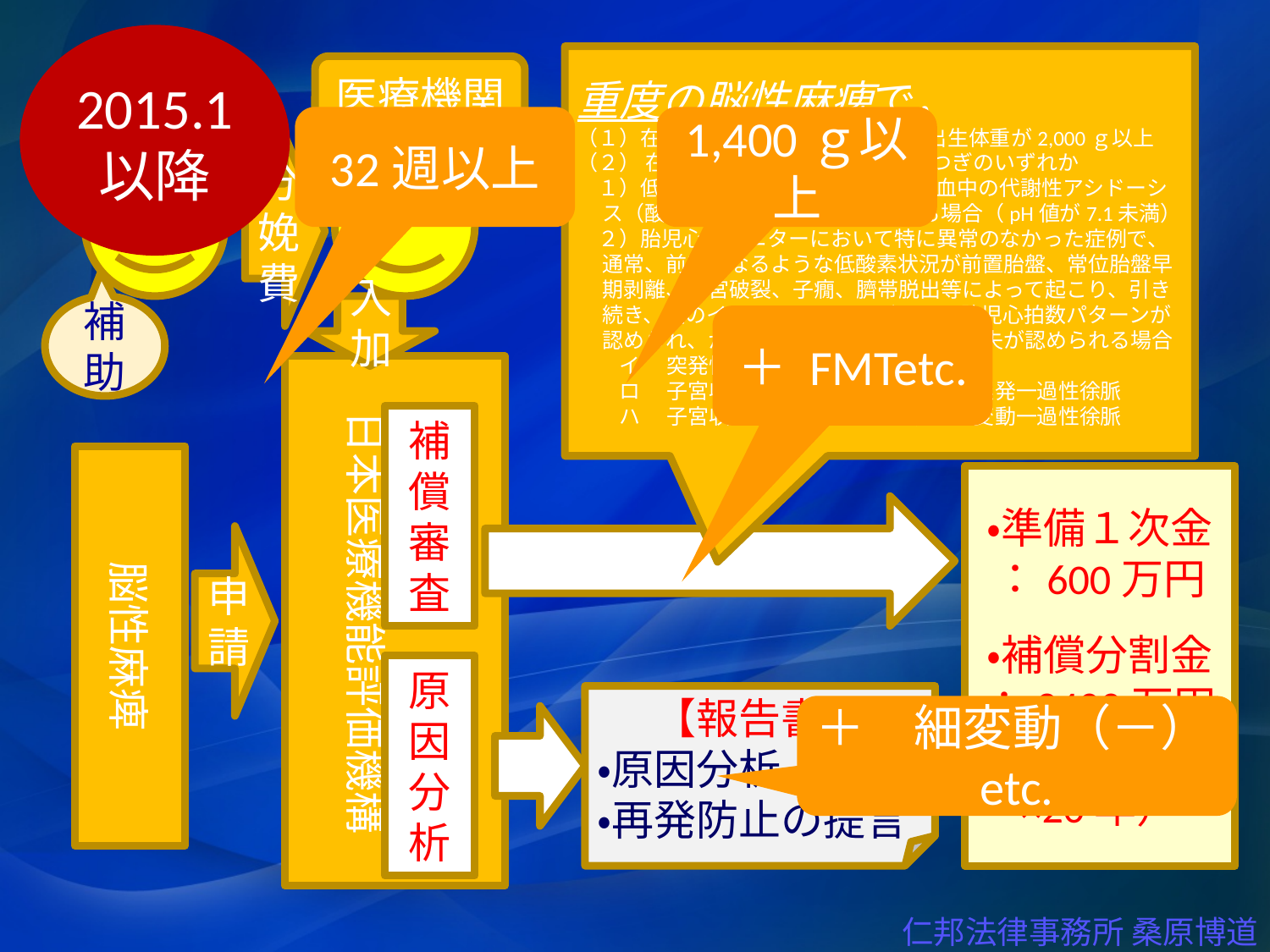

2015.1
以降
重度の脳性麻痺で，
（１）在胎週数が33週以上の場合，出生体重が2,000ｇ以上
（２） 在胎週数が28週以上の場合，つぎのいずれか
　１）低酸素状態が持続して臍帯動脈血中の代謝性アシドーシス（酸性血症）の所見が認められる場合（pH値が7.1未満）
　２）胎児心拍モニターにおいて特に異常のなかった症例で、通常、前兆となるような低酸素状況が前置胎盤、常位胎盤早期剥離、子宮破裂、子癇、臍帯脱出等によって起こり、引き続き、次のイからハまでのいずれかの胎児心拍数パターンが認められ、かつ、心拍数基線細変動の消失が認められる場合
　　イ　 突発性で持続する徐脈
　　ロ　 子宮収縮の50％以上に出現する遅発一過性徐脈
　　ハ　 子宮収縮の50％以上に出現する変動一過性徐脈
妊 婦
医療機関
32週以上
1,400ｇ以上
分娩費

入加
補助
＋ FMTetc.
　日本医療機能評価機構
補償審査
脳性麻痺
・準備１次金
：600万円

・補償分割金
：2400万円
（120万円×20年）

申請
原因分析
【報告書】
・原因分析
・再発防止の提言
＋　細変動（－）etc.

仁邦法律事務所 桑原博道